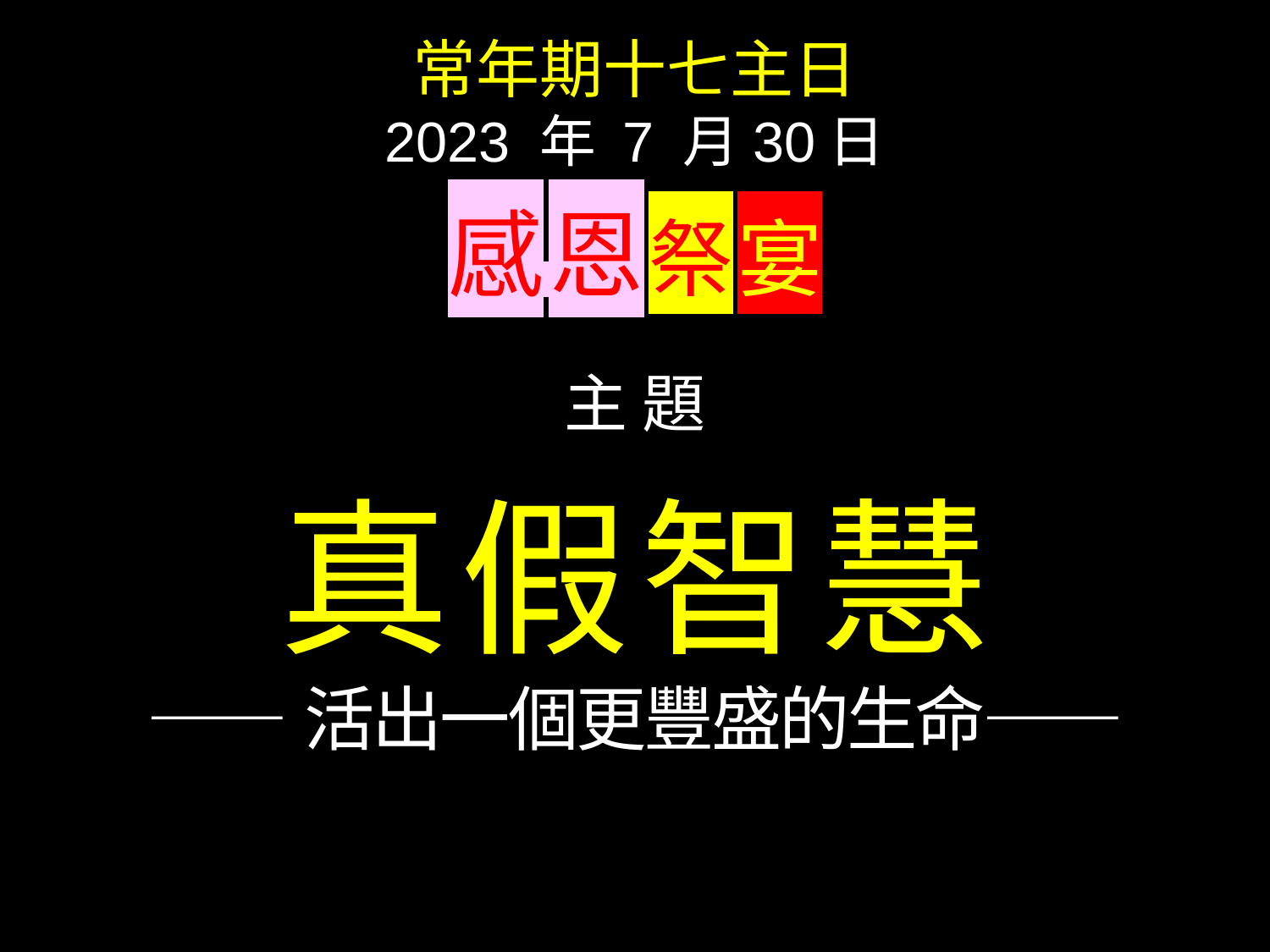

常年期十七主日
2023 年 7 月30日
感 恩 祭 宴

主 題
真假智慧
——活出一個更豐盛的生命——